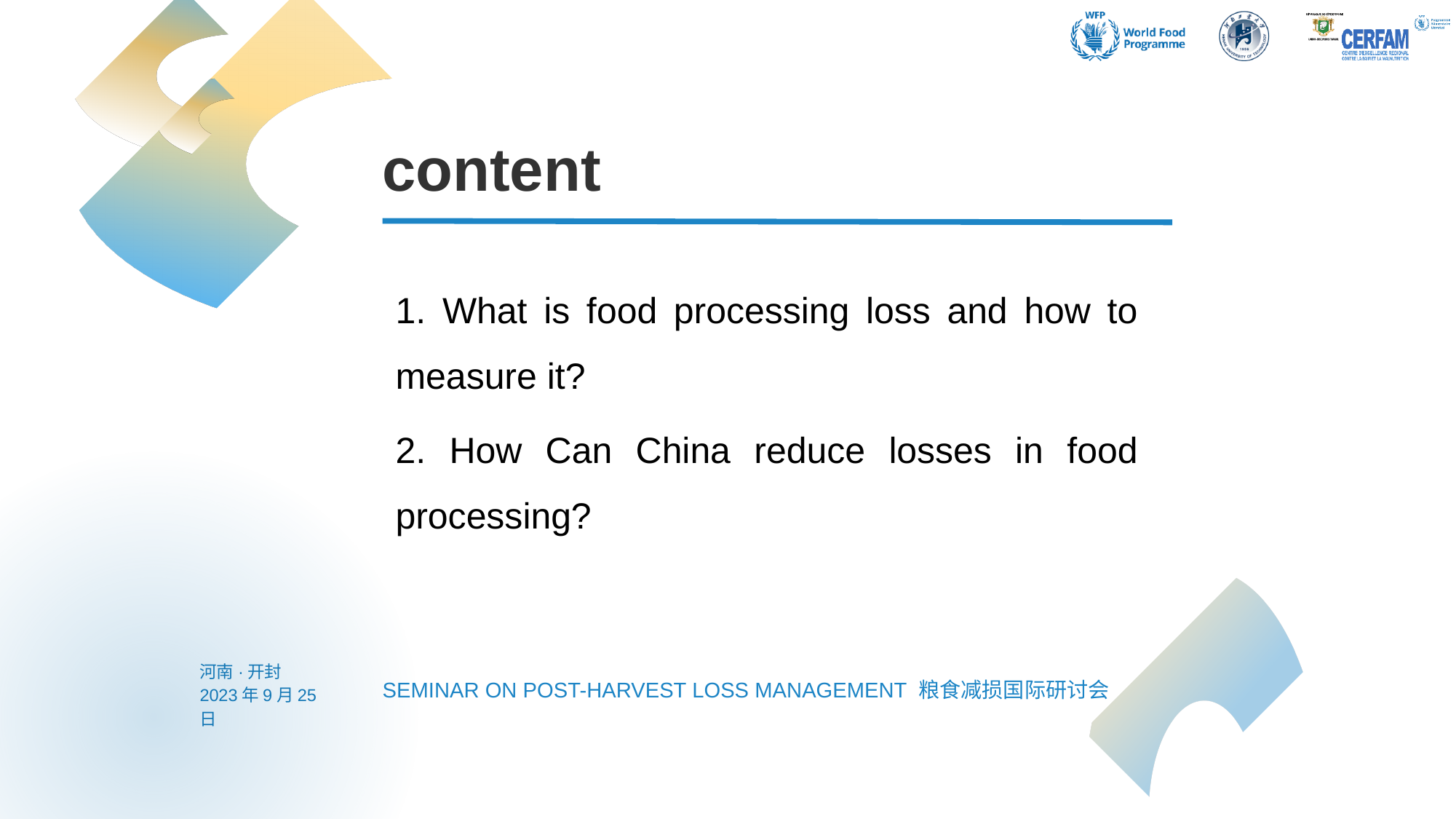

content

1. What is food processing loss and how to measure it?
2. How Can China reduce losses in food processing?

河南·开封
2023年9月25日
SEMINAR ON POST-HARVEST LOSS MANAGEMENT 粮食减损国际研讨会